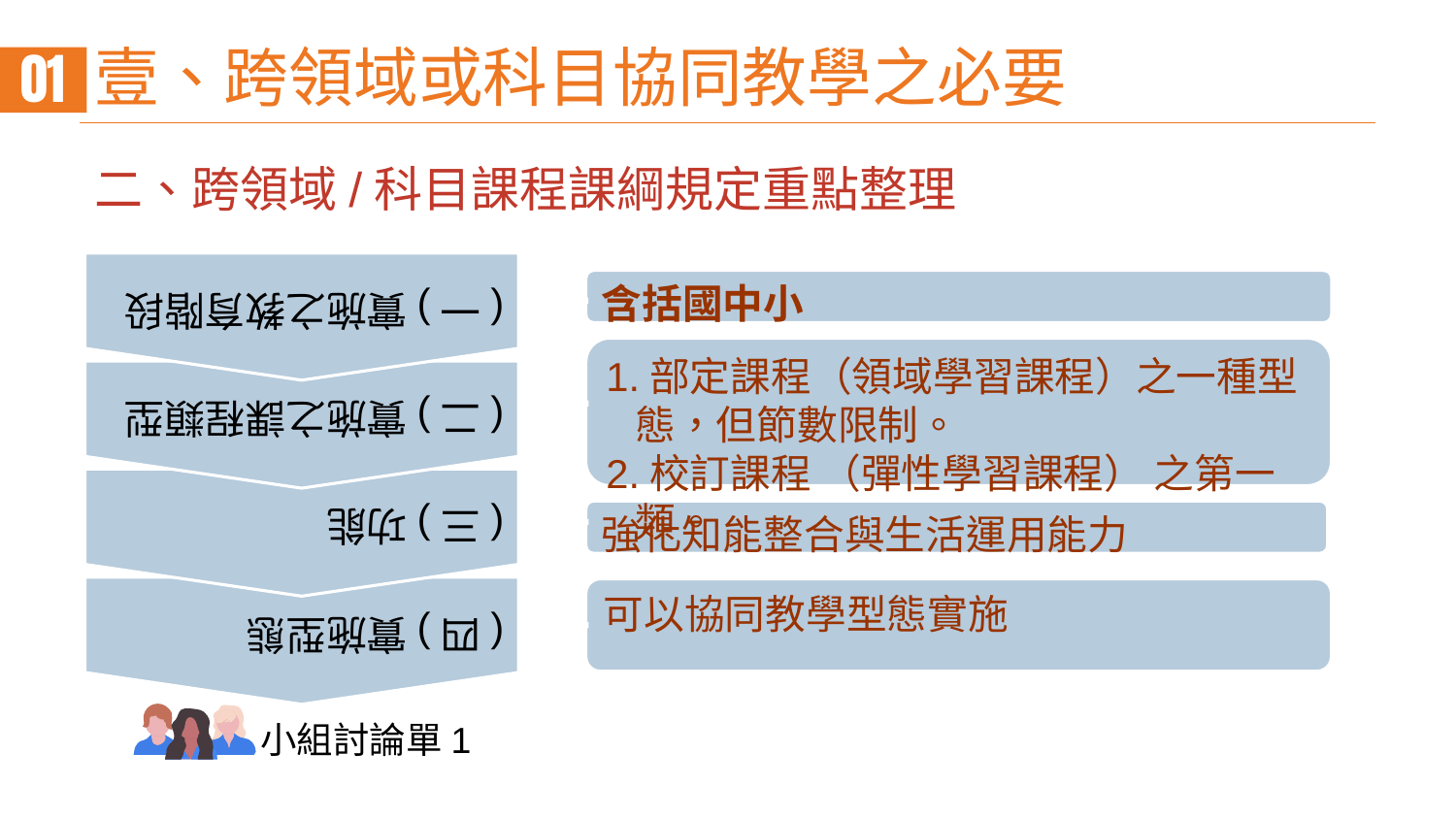

# 壹、跨領域或科目協同教學之必要
01
二、跨領域/科目課程課綱規定重點整理
(一)實施之教育階段
含括國中小

(二)實施之課程類型
1.部定課程（領域學習課程）之一種型態，但節數限制。
2.校訂課程 （彈性學習課程） 之第一類。

(三)功能
強化知能整合與生活運用能力

(四)實施型態
可以協同教學型態實施

小組討論單1